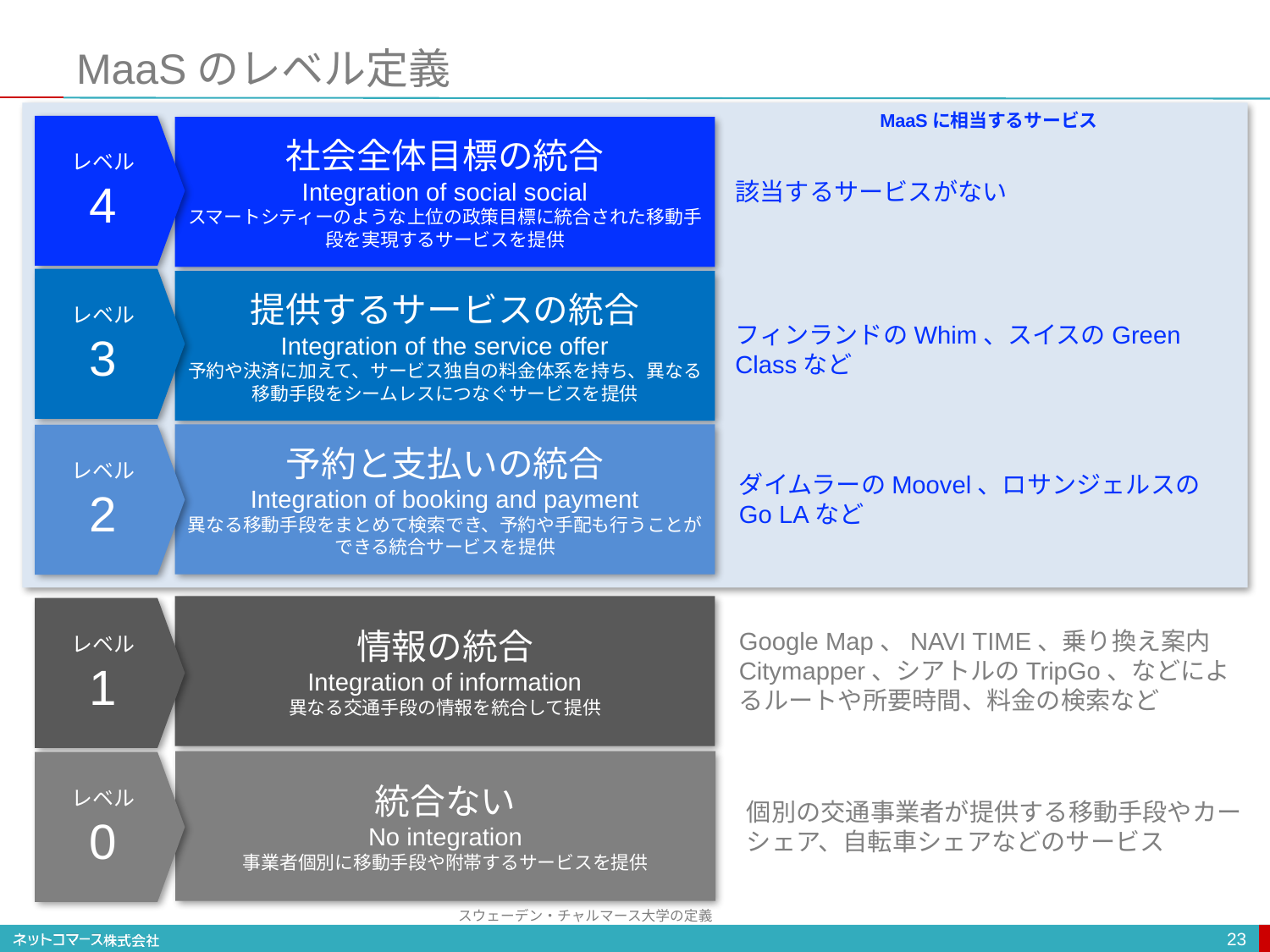

# MaaSのレベル定義

MaaSに相当するサービス
レベル
4
社会全体目標の統合
Integration of social social
スマートシティーのような上位の政策目標に統合された移動手段を実現するサービスを提供
該当するサービスがない
レベル
3
提供するサービスの統合
Integration of the service offer
予約や決済に加えて、サービス独自の料金体系を持ち、異なる移動手段をシームレスにつなぐサービスを提供
フィンランドのWhim、スイスのGreen Classなど
予約と支払いの統合
Integration of booking and payment
異なる移動手段をまとめて検索でき、予約や手配も行うことができる統合サービスを提供
レベル
2
ダイムラーのMoovel、ロサンジェルスのGo LAなど
情報の統合
Integration of information
異なる交通手段の情報を統合して提供
レベル
1
Google Map、NAVI TIME、乗り換え案内Citymapper、シアトルのTripGo、などによるルートや所要時間、料金の検索など
統合ない
No integration
事業者個別に移動手段や附帯するサービスを提供
レベル
0
個別の交通事業者が提供する移動手段やカーシェア、自転車シェアなどのサービス
スウェーデン・チャルマース大学の定義
23